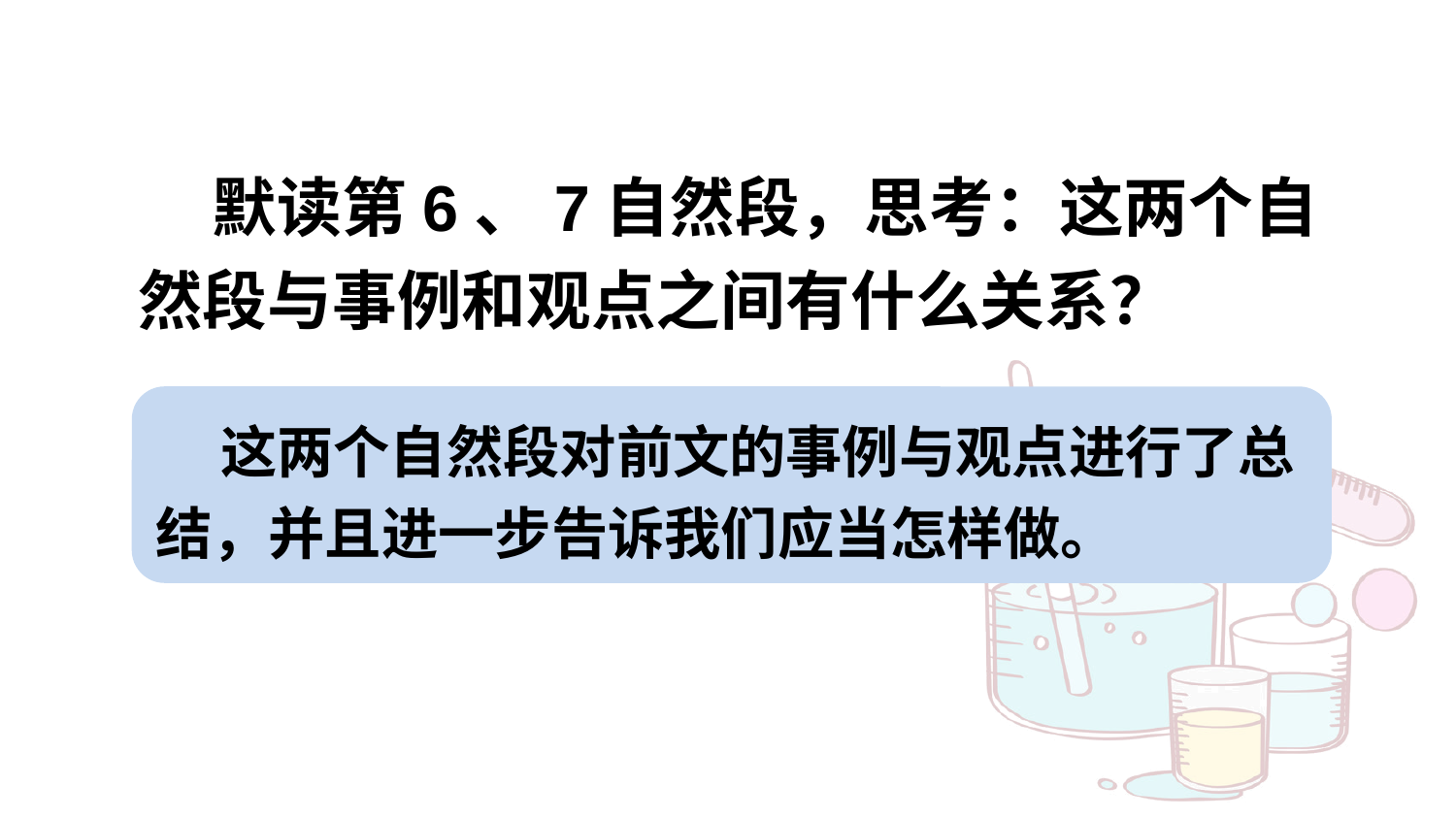

默读第6、7自然段，思考：这两个自然段与事例和观点之间有什么关系？
    这两个自然段对前文的事例与观点进行了总结，并且进一步告诉我们应当怎样做。